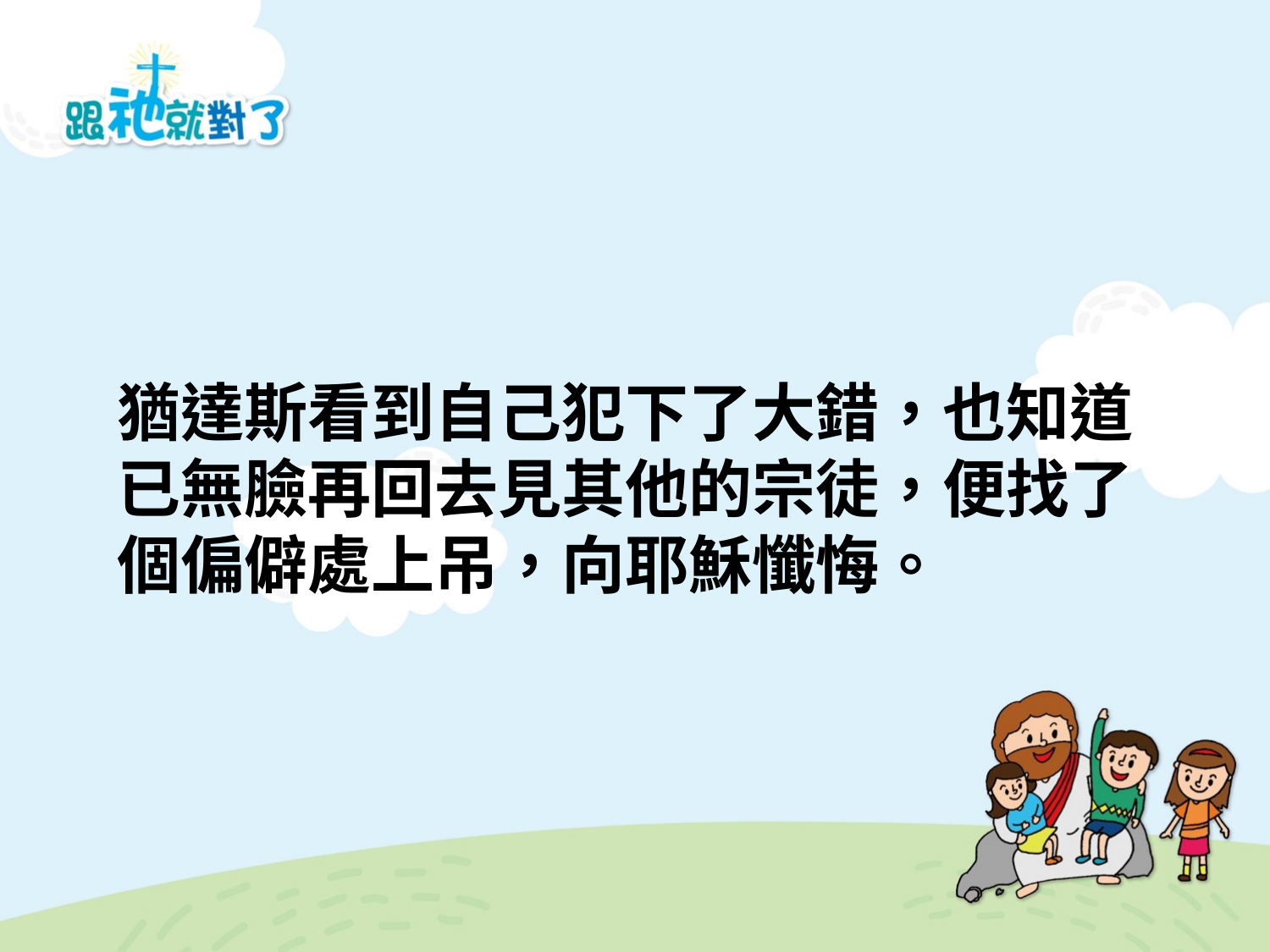

猶達斯看到自己犯下了大錯，也知道已無臉再回去見其他的宗徒，便找了個偏僻處上吊，向耶穌懺悔。